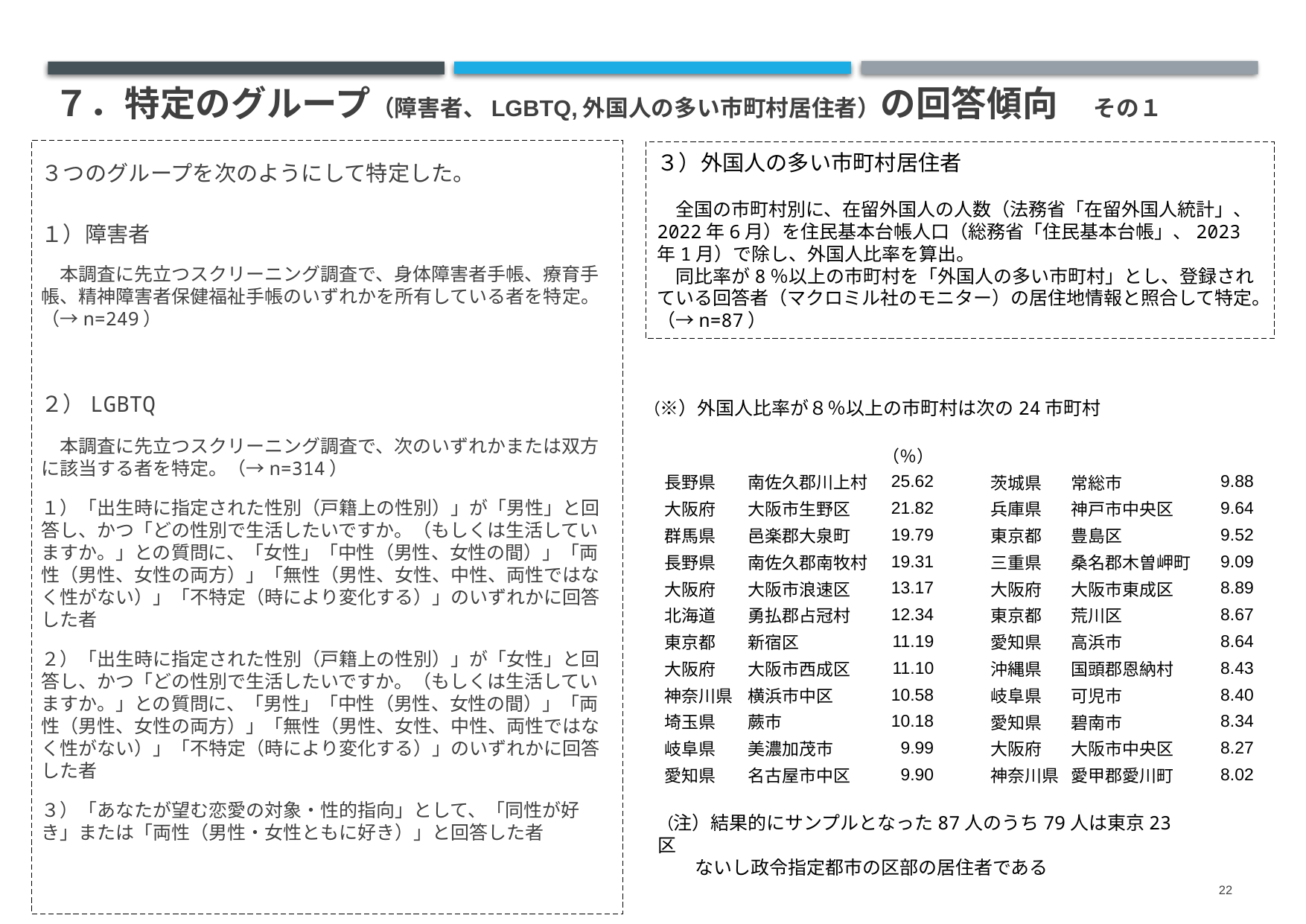

# ７．特定のグループ（障害者、LGBTQ,外国人の多い市町村居住者）の回答傾向　その１
３つのグループを次のようにして特定した。

１）障害者
　本調査に先立つスクリーニング調査で、身体障害者手帳、療育手帳、精神障害者保健福祉手帳のいずれかを所有している者を特定。（→n=249）

２）LGBTQ
　本調査に先立つスクリーニング調査で、次のいずれかまたは双方に該当する者を特定。（→n=314）
１）「出生時に指定された性別（戸籍上の性別）」が「男性」と回答し、かつ「どの性別で生活したいですか。（もしくは生活していますか。」との質問に、「女性」「中性（男性、女性の間）」「両性（男性、女性の両方）」「無性（男性、女性、中性、両性ではなく性がない）」「不特定（時により変化する）」のいずれかに回答した者
２）「出生時に指定された性別（戸籍上の性別）」が「女性」と回答し、かつ「どの性別で生活したいですか。（もしくは生活していますか。」との質問に、「男性」「中性（男性、女性の間）」「両性（男性、女性の両方）」「無性（男性、女性、中性、両性ではなく性がない）」「不特定（時により変化する）」のいずれかに回答した者
３）「あなたが望む恋愛の対象・性的指向」として、「同性が好き」または「両性（男性・女性ともに好き）」と回答した者

３）外国人の多い市町村居住者

　全国の市町村別に、在留外国人の人数（法務省「在留外国人統計」、2022年6月）を住民基本台帳人口（総務省「住民基本台帳」、2023年1月）で除し、外国人比率を算出。
　同比率が8％以上の市町村を「外国人の多い市町村」とし、登録されている回答者（マクロミル社のモニター）の居住地情報と照合して特定。（→n=87）
（※）外国人比率が８％以上の市町村は次の24市町村
|  |  | （％） |
| --- | --- | --- |
| 長野県 | 南佐久郡川上村 | 25.62 |
| 大阪府 | 大阪市生野区 | 21.82 |
| 群馬県 | 邑楽郡大泉町 | 19.79 |
| 長野県 | 南佐久郡南牧村 | 19.31 |
| 大阪府 | 大阪市浪速区 | 13.17 |
| 北海道 | 勇払郡占冠村 | 12.34 |
| 東京都 | 新宿区 | 11.19 |
| 大阪府 | 大阪市西成区 | 11.10 |
| 神奈川県 | 横浜市中区 | 10.58 |
| 埼玉県 | 蕨市 | 10.18 |
| 岐阜県 | 美濃加茂市 | 9.99 |
| 愛知県 | 名古屋市中区 | 9.90 |
| 茨城県 | 常総市 | 9.88 |
| --- | --- | --- |
| 兵庫県 | 神戸市中央区 | 9.64 |
| 東京都 | 豊島区 | 9.52 |
| 三重県 | 桑名郡木曽岬町 | 9.09 |
| 大阪府 | 大阪市東成区 | 8.89 |
| 東京都 | 荒川区 | 8.67 |
| 愛知県 | 高浜市 | 8.64 |
| 沖縄県 | 国頭郡恩納村 | 8.43 |
| 岐阜県 | 可児市 | 8.40 |
| 愛知県 | 碧南市 | 8.34 |
| 大阪府 | 大阪市中央区 | 8.27 |
| 神奈川県 | 愛甲郡愛川町 | 8.02 |
（注）結果的にサンプルとなった87人のうち79人は東京23区
　　ないし政令指定都市の区部の居住者である
22